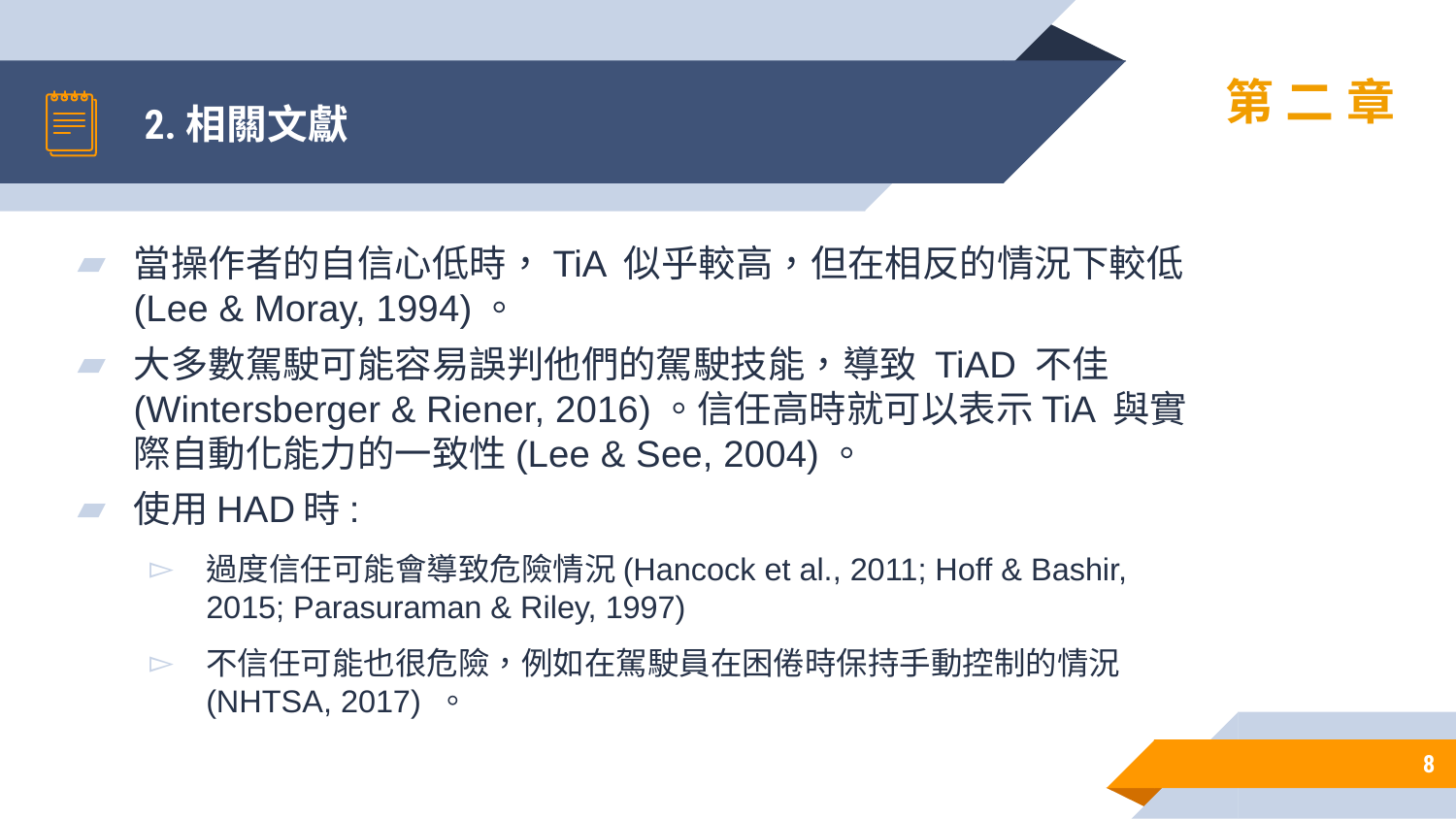

# 2.相關文獻
第二章

當操作者的自信心低時，TiA 似乎較高，但在相反的情況下較低(Lee & Moray, 1994)。
大多數駕駛可能容易誤判他們的駕駛技能，導致 TiAD 不佳(Wintersberger & Riener, 2016)。信任高時就可以表示TiA 與實際自動化能力的一致性(Lee & See, 2004)。
使用HAD時:
過度信任可能會導致危險情況(Hancock et al., 2011; Hoff & Bashir, 2015; Parasuraman & Riley, 1997)
不信任可能也很危險，例如在駕駛員在困倦時保持手動控制的情況(NHTSA, 2017) 。

8